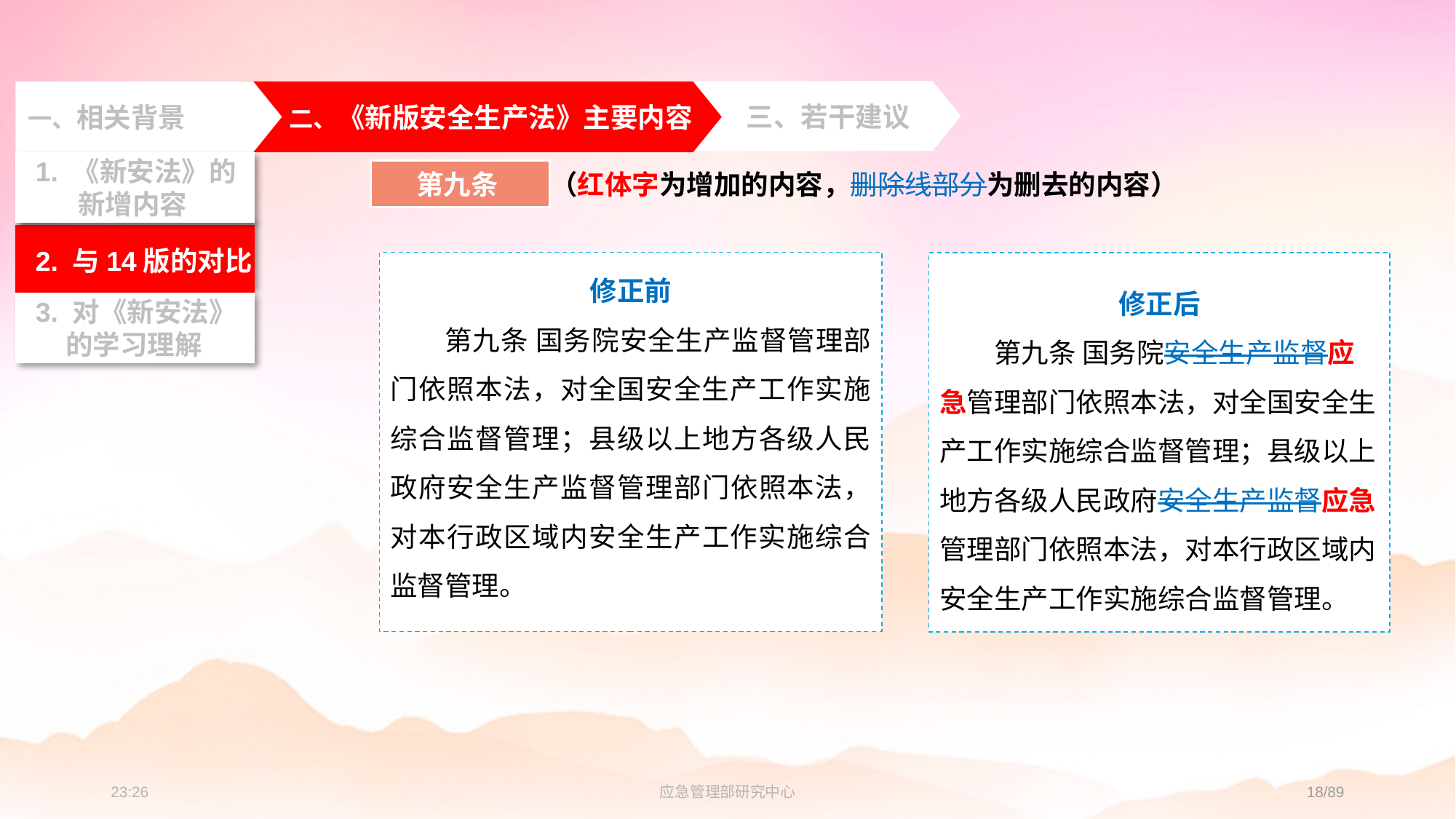

三、若干建议
一、相关背景
     二、《新版安全生产法》主要内容
 2. 与14版的对比
 3. 对《新安法》
     的学习理解
 1. 《新安法》的
       新增内容
第九条
（红体字为增加的内容，删除线部分为删去的内容）
修正前
第九条 国务院安全生产监督管理部门依照本法，对全国安全生产工作实施综合监督管理；县级以上地方各级人民政府安全生产监督管理部门依照本法，对本行政区域内安全生产工作实施综合监督管理。
修正后
第九条 国务院安全生产监督应急管理部门依照本法，对全国安全生产工作实施综合监督管理；县级以上地方各级人民政府安全生产监督应急管理部门依照本法，对本行政区域内安全生产工作实施综合监督管理。
23:26
应急管理部研究中心
18/89